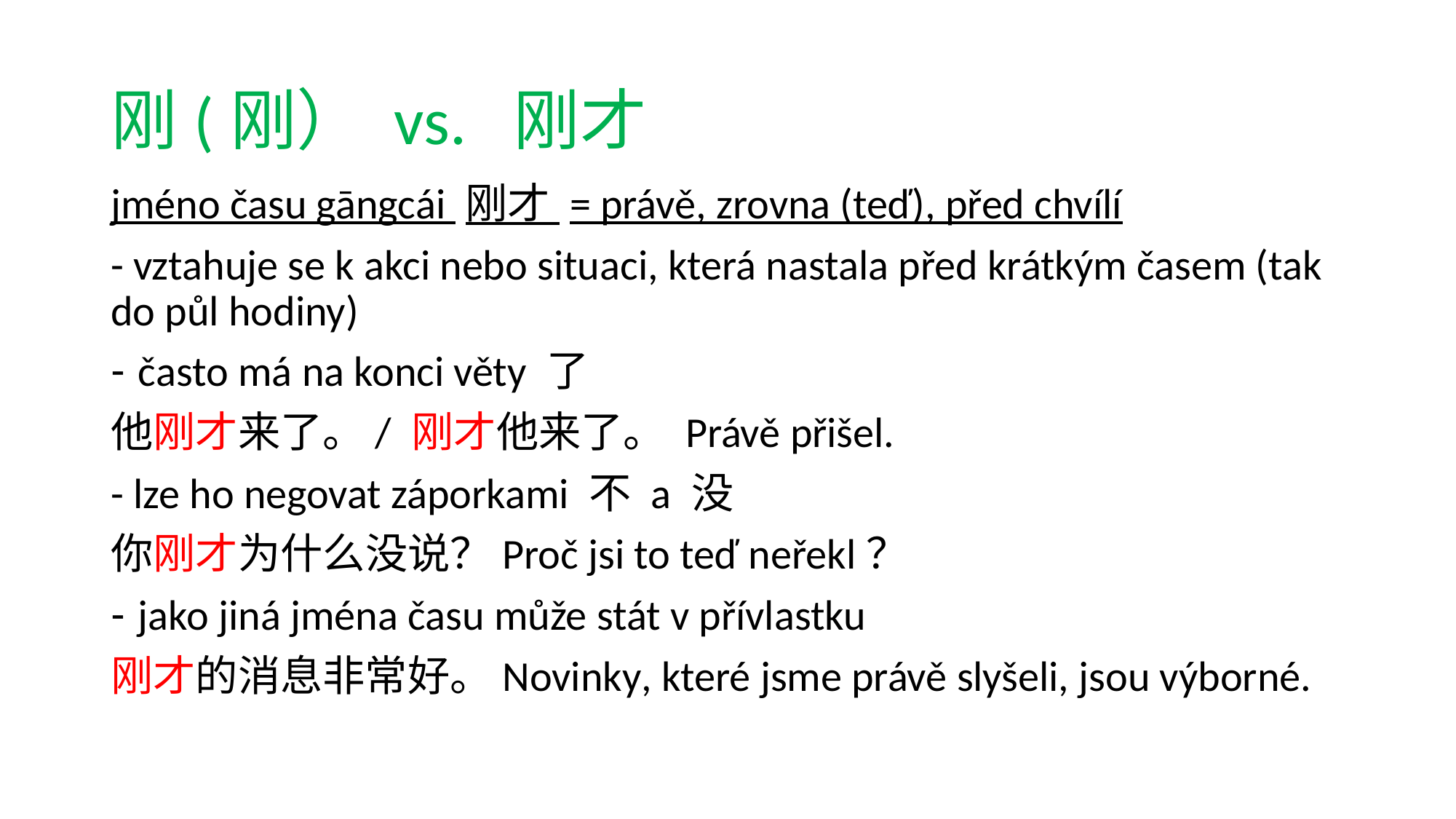

# 刚(刚） vs.  刚才
jméno času gāngcái 刚才 = právě, zrovna (teď), před chvílí
- vztahuje se k akci nebo situaci, která nastala před krátkým časem (tak do půl hodiny)
často má na konci věty 了
他刚才来了。/ 刚才他来了。 Právě přišel.
- lze ho negovat záporkami 不 a 没
你刚才为什么没说？Proč jsi to teď neřekl？
jako jiná jména času může stát v přívlastku
刚才的消息非常好。Novinky, které jsme právě slyšeli, jsou výborné.